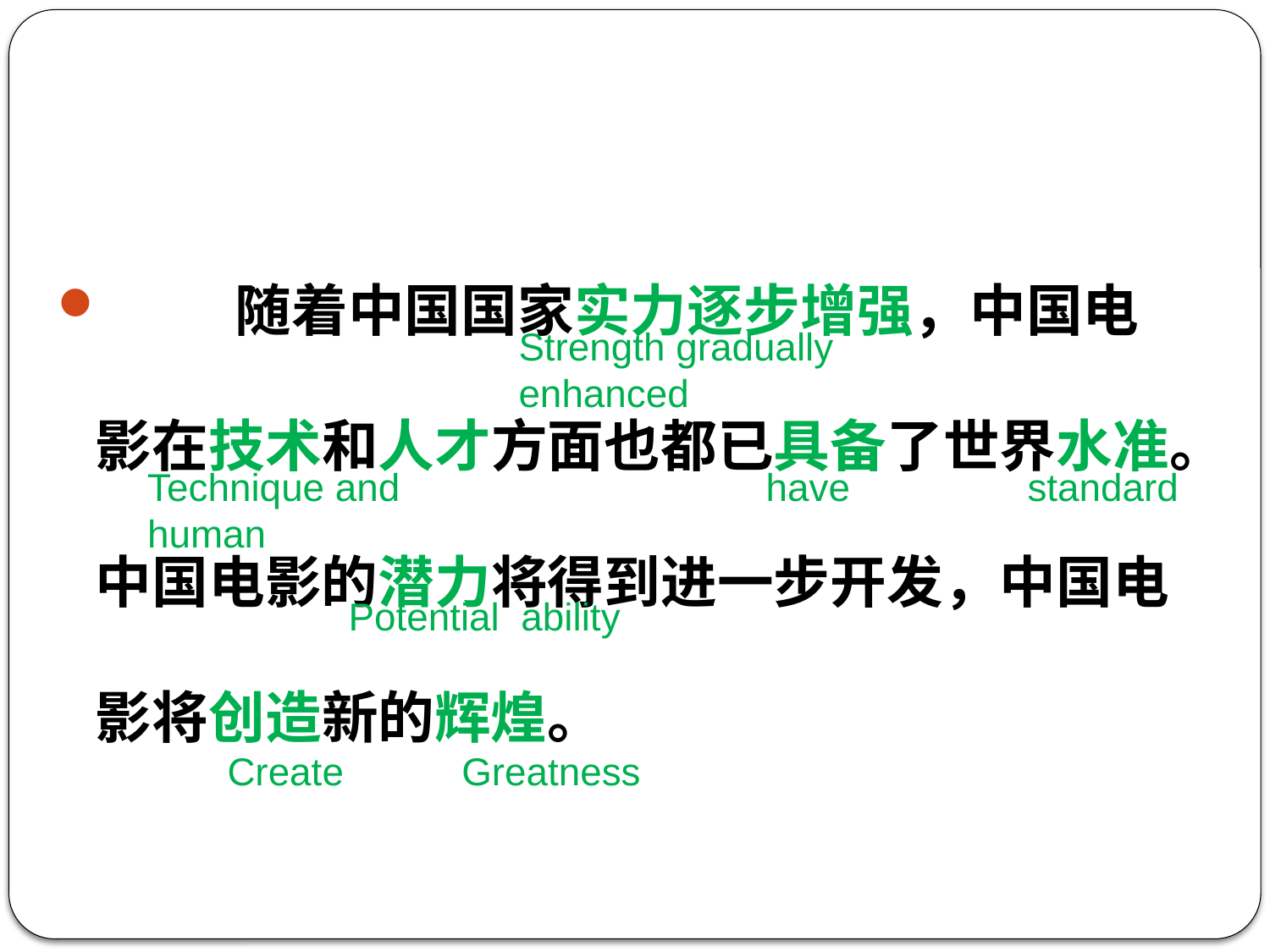

#
         随着中国国家实力逐步增强，中国电影在技术和人才方面也都已具备了世界水准。中国电影的潜力将得到进一步开发，中国电影将创造新的辉煌。
Strength gradually  enhanced
Technique and human
have
standard
Potential  ability
Greatness
Create